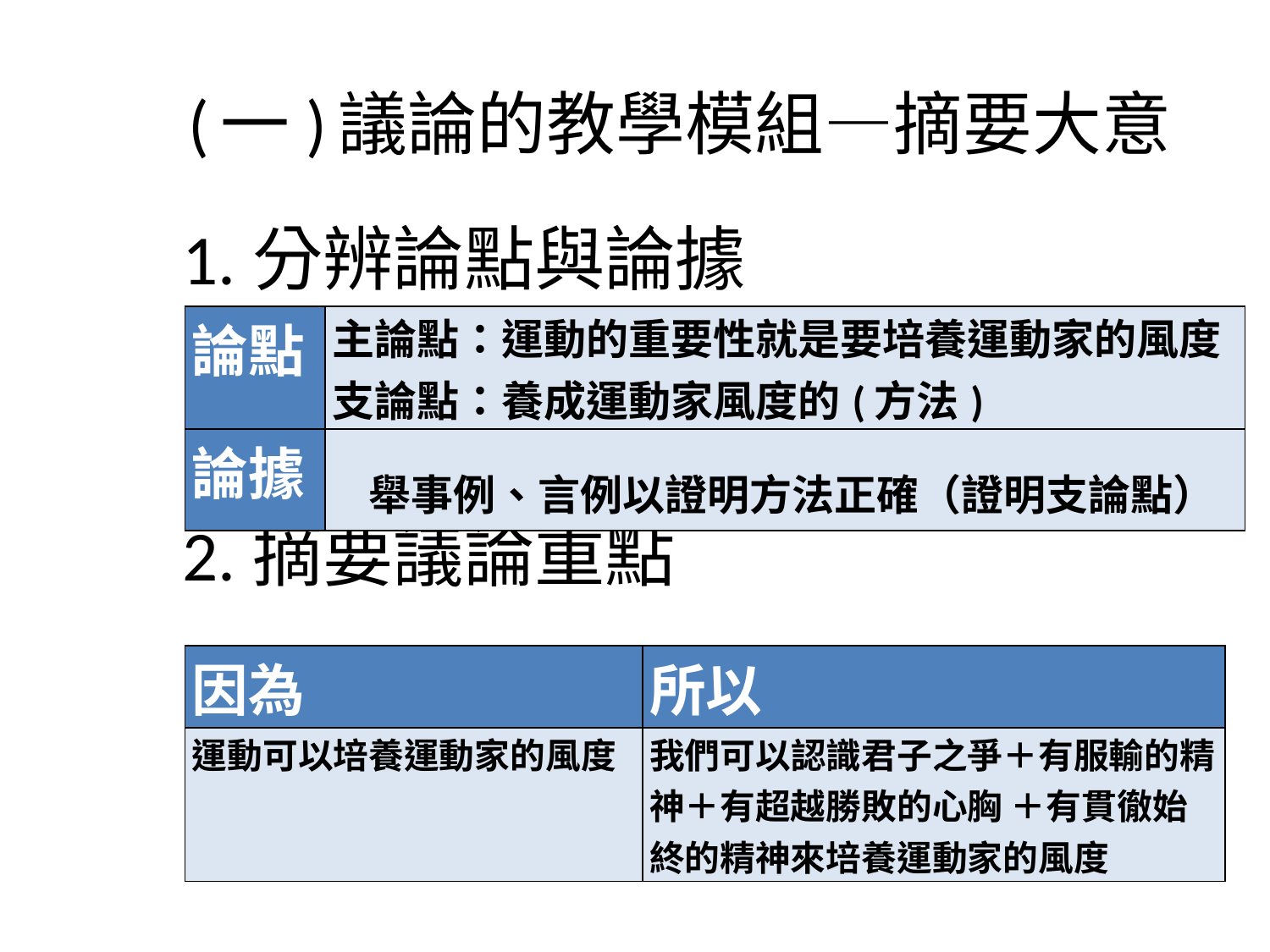

# (一)議論的教學模組—摘要大意
1.分辨論點與論據

2.摘要議論重點

| 論點 | 主論點：運動的重要性就是要培養運動家的風度 支論點：養成運動家風度的(方法) |
| --- | --- |
| 論據 | 舉事例、言例以證明方法正確（證明支論點） |
| 因為 | 所以 |
| --- | --- |
| 運動可以培養運動家的風度 | 我們可以認識君子之爭＋有服輸的精神＋有超越勝敗的心胸 ＋有貫徹始終的精神來培養運動家的風度 |